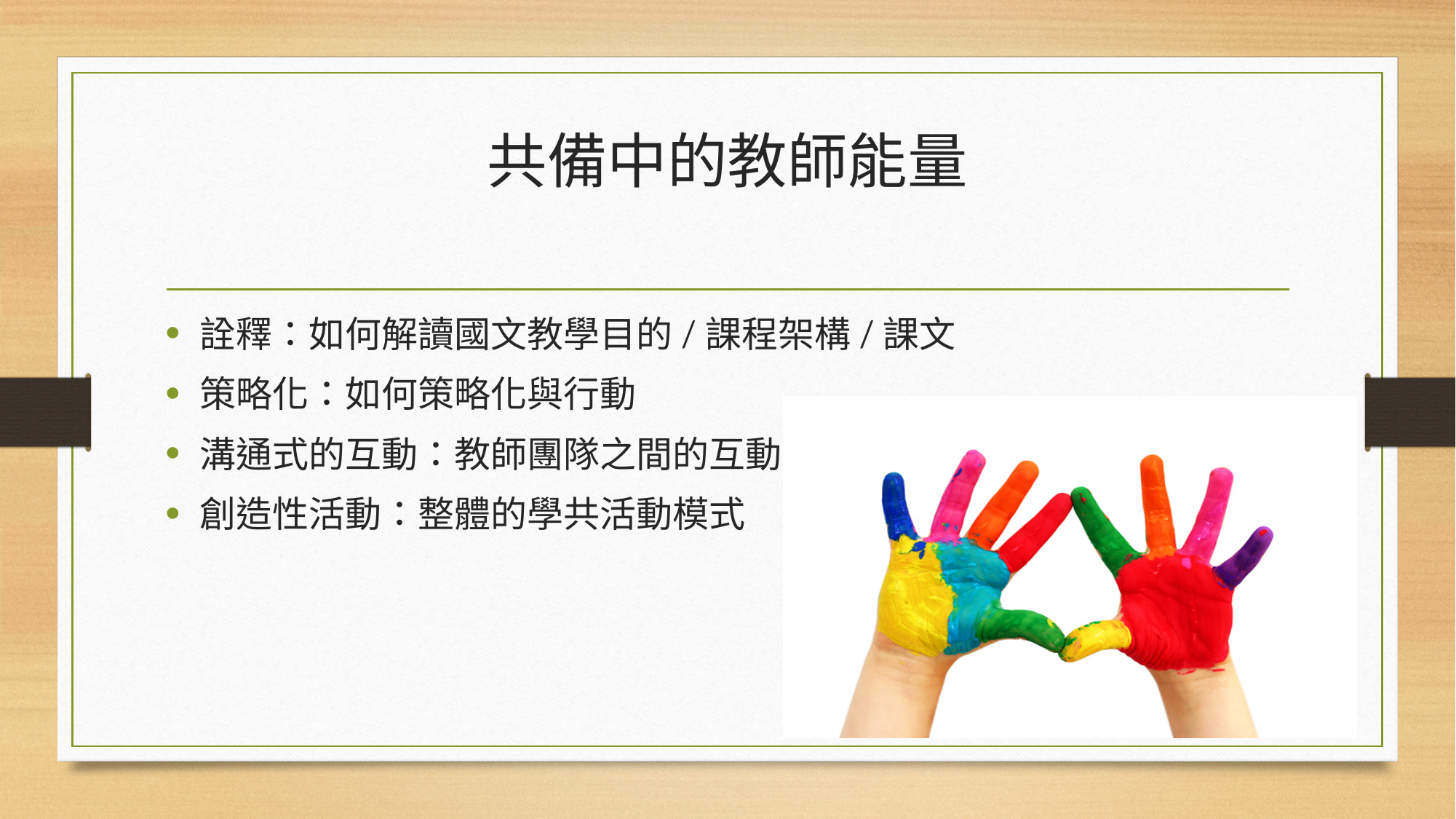

# 共備中的教師能量
詮釋：如何解讀國文教學目的/課程架構/課文
策略化：如何策略化與行動
溝通式的互動：教師團隊之間的互動
創造性活動：整體的學共活動模式